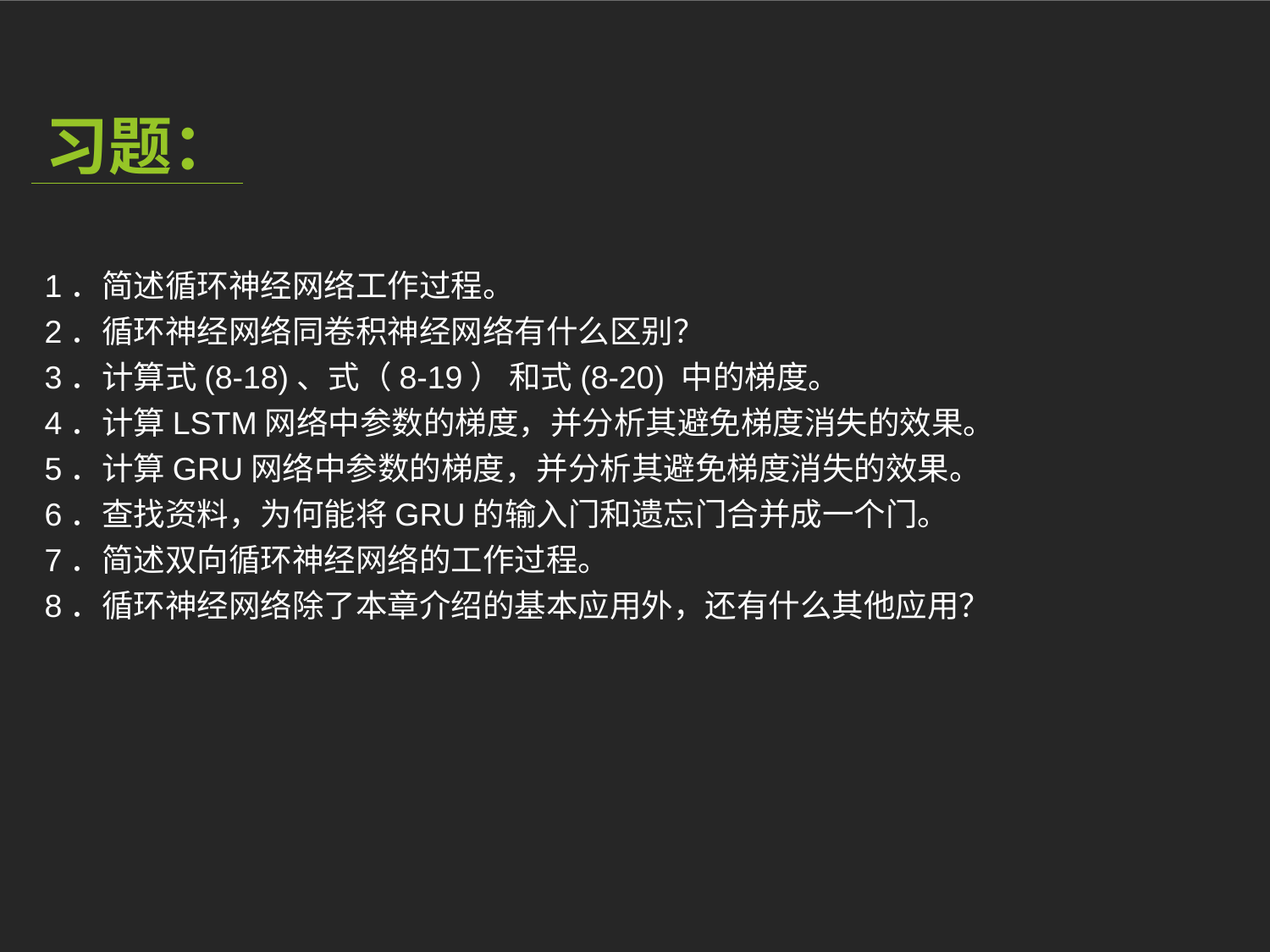

习题：
1．简述循环神经网络工作过程。
2．循环神经网络同卷积神经网络有什么区别？
3．计算式(8-18)、式（8-19） 和式(8-20) 中的梯度。
4．计算LSTM网络中参数的梯度，并分析其避免梯度消失的效果。
5．计算GRU网络中参数的梯度，并分析其避免梯度消失的效果。
6．查找资料，为何能将GRU的输入门和遗忘门合并成一个门。
7．简述双向循环神经网络的工作过程。
8．循环神经网络除了本章介绍的基本应用外，还有什么其他应用？